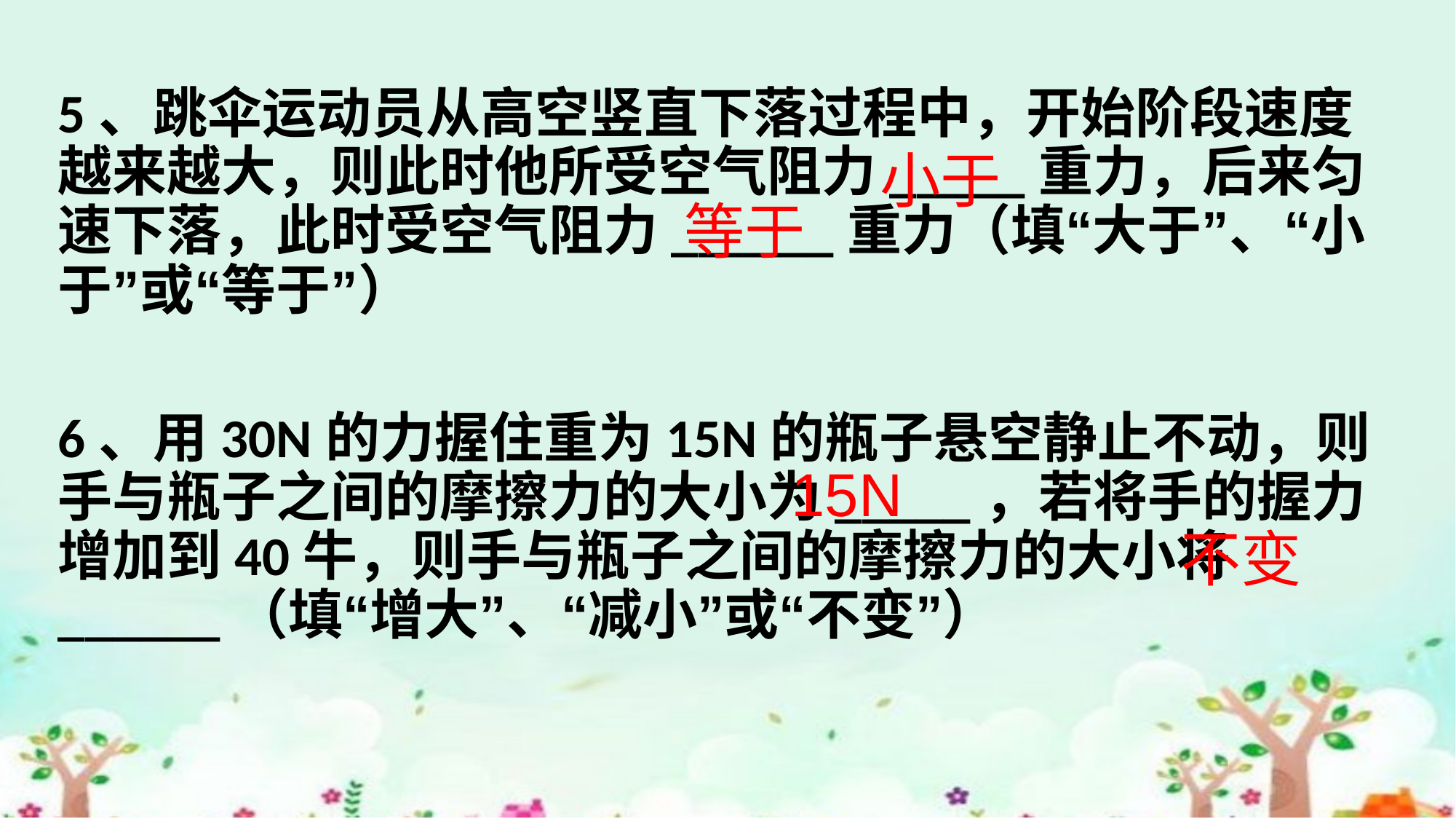

5、跳伞运动员从高空竖直下落过程中，开始阶段速度越来越大，则此时他所受空气阻力_____重力，后来匀速下落，此时受空气阻力______重力（填“大于”、“小于”或“等于”）

6、用30N的力握住重为15N的瓶子悬空静止不动，则手与瓶子之间的摩擦力的大小为_____，若将手的握力增加到40牛，则手与瓶子之间的摩擦力的大小将______（填“增大”、“减小”或“不变”）
小于
等于
15N
不变